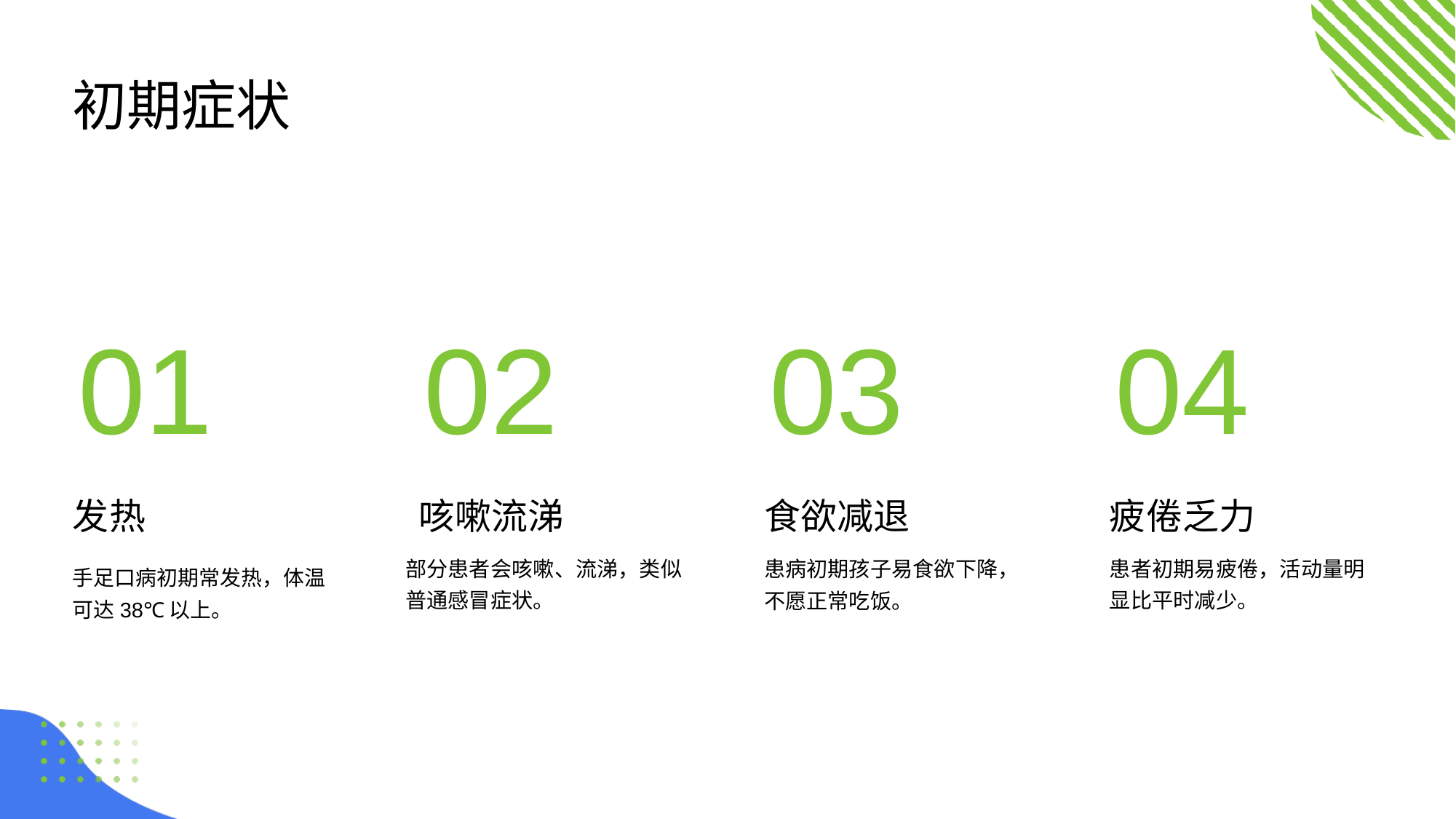

初期症状
01
02
03
04
发热
咳嗽流涕
食欲减退
疲倦乏力
部分患者会咳嗽、流涕，类似普通感冒症状。
患病初期孩子易食欲下降，不愿正常吃饭。
患者初期易疲倦，活动量明显比平时减少。
手足口病初期常发热，体温可达38℃以上。